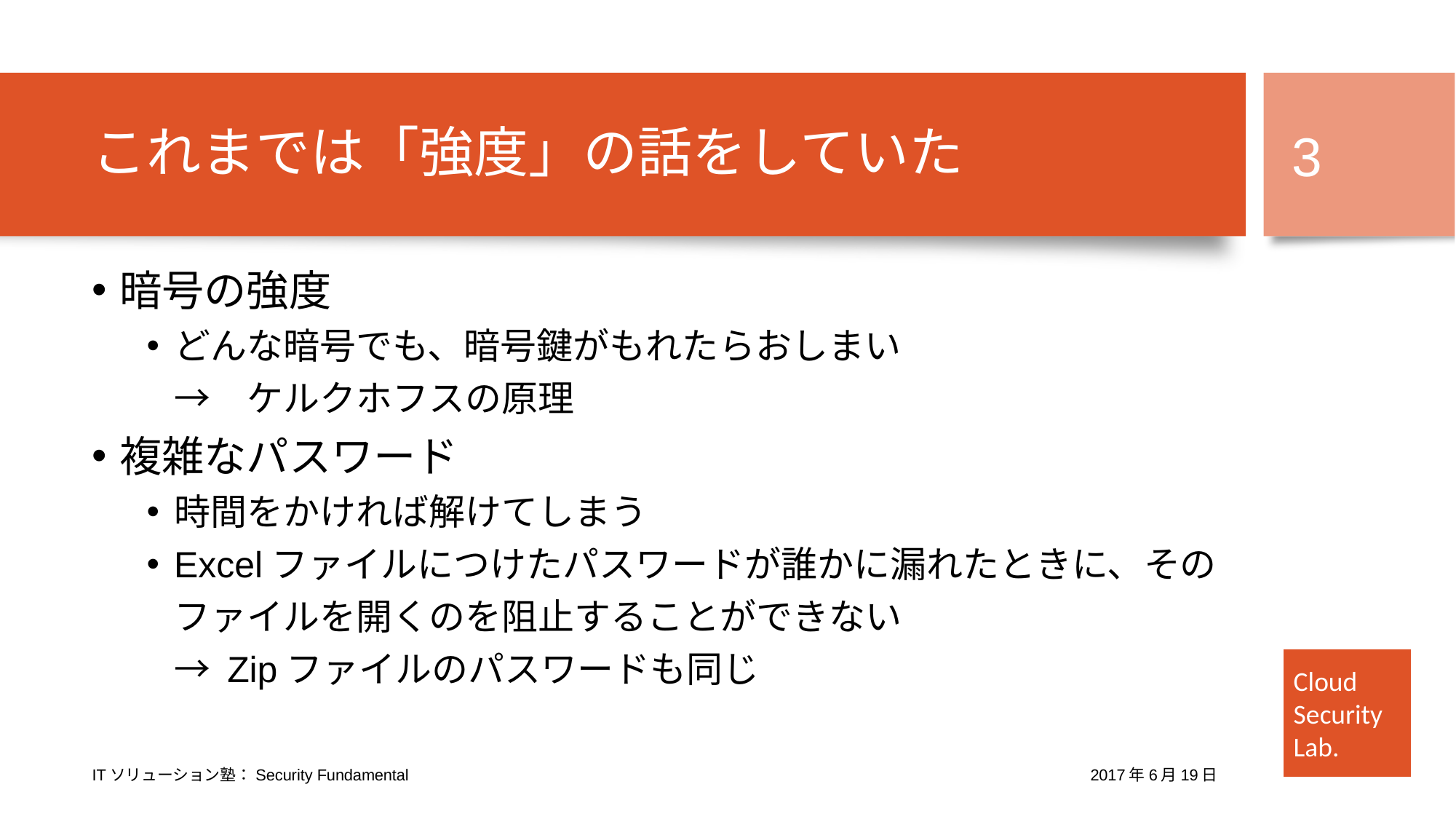

# これまでは「強度」の話をしていた
3
暗号の強度
どんな暗号でも、暗号鍵がもれたらおしまい
→　ケルクホフスの原理
複雑なパスワード
時間をかければ解けてしまう
Excelファイルにつけたパスワードが誰かに漏れたときに、そのファイルを開くのを阻止することができない
→ Zipファイルのパスワードも同じ
2017年6月19日
ITソリューション塾：Security Fundamental